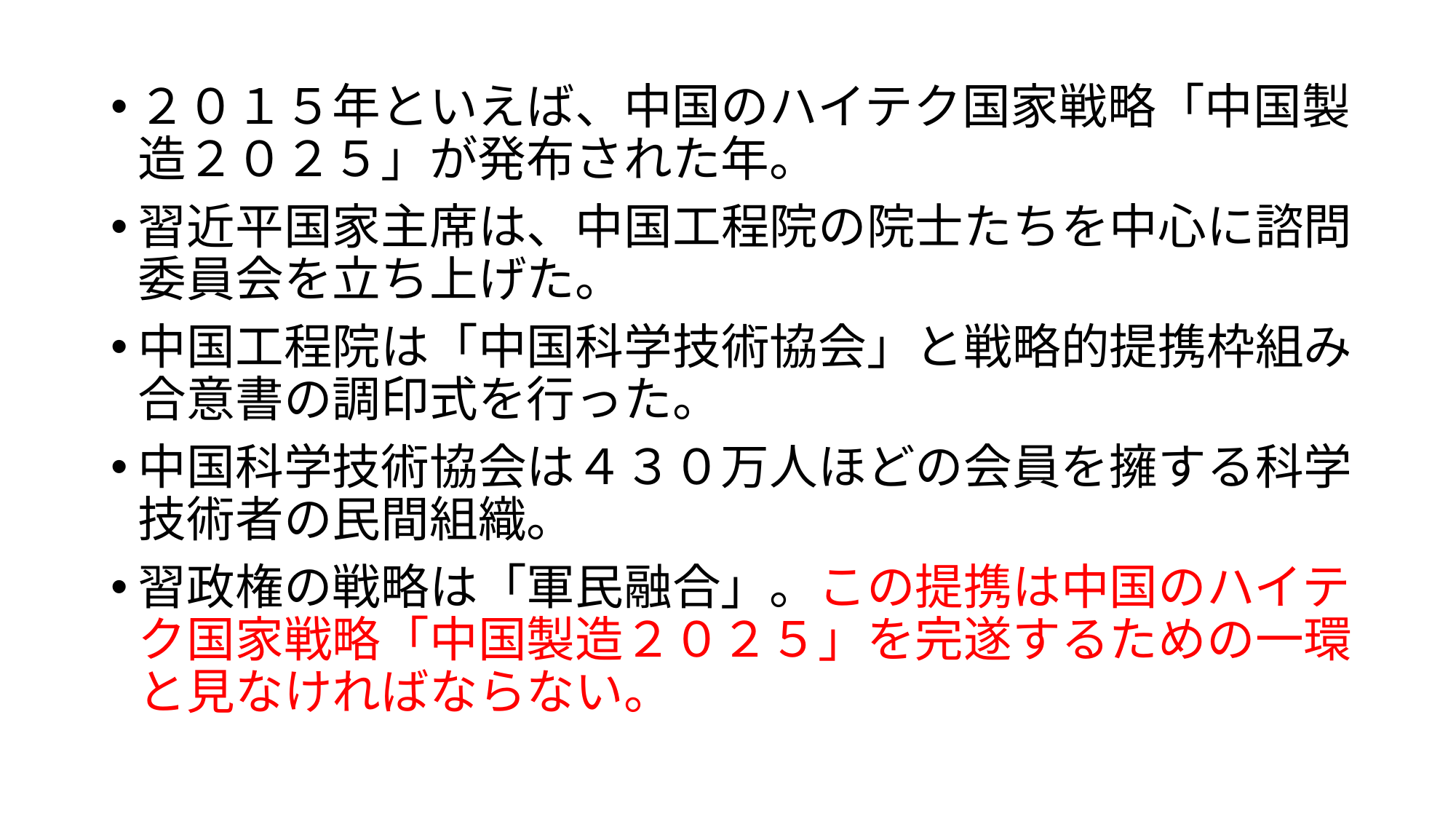

２０１５年といえば、中国のハイテク国家戦略「中国製造２０２５」が発布された年。
習近平国家主席は、中国工程院の院士たちを中心に諮問委員会を立ち上げた。
中国工程院は「中国科学技術協会」と戦略的提携枠組み合意書の調印式を行った。
中国科学技術協会は４３０万人ほどの会員を擁する科学技術者の民間組織。
習政権の戦略は「軍民融合」。この提携は中国のハイテク国家戦略「中国製造２０２５」を完遂するための一環と見なければならない。